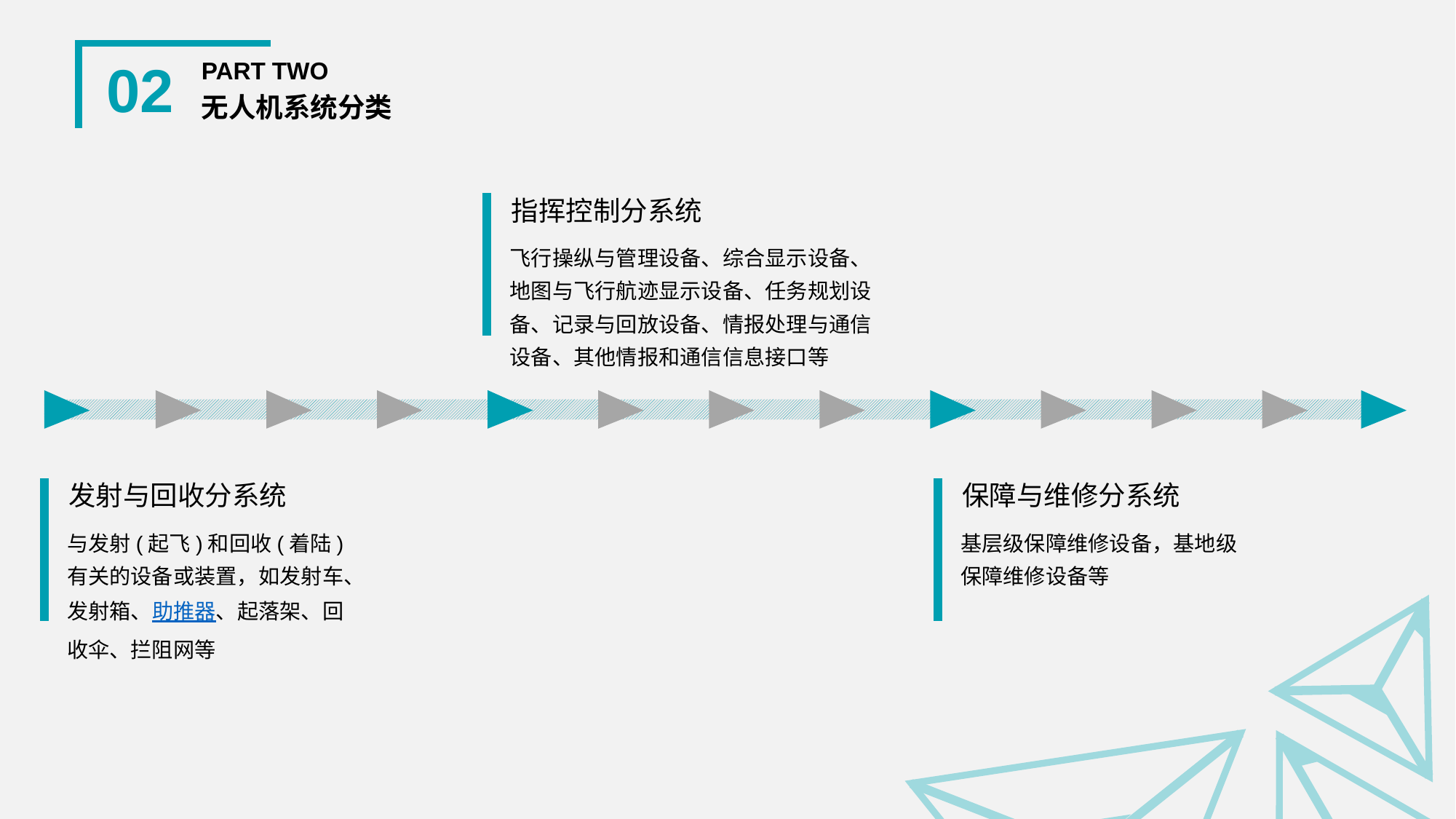

02
PART TWO
无人机系统分类
指挥控制分系统
飞行操纵与管理设备、综合显示设备、地图与飞行航迹显示设备、任务规划设备、记录与回放设备、情报处理与通信设备、其他情报和通信信息接口等

发射与回收分系统
保障与维修分系统
与发射(起飞)和回收(着陆)有关的设备或装置，如发射车、发射箱、助推器、起落架、回收伞、拦阻网等
基层级保障维修设备，基地级保障维修设备等